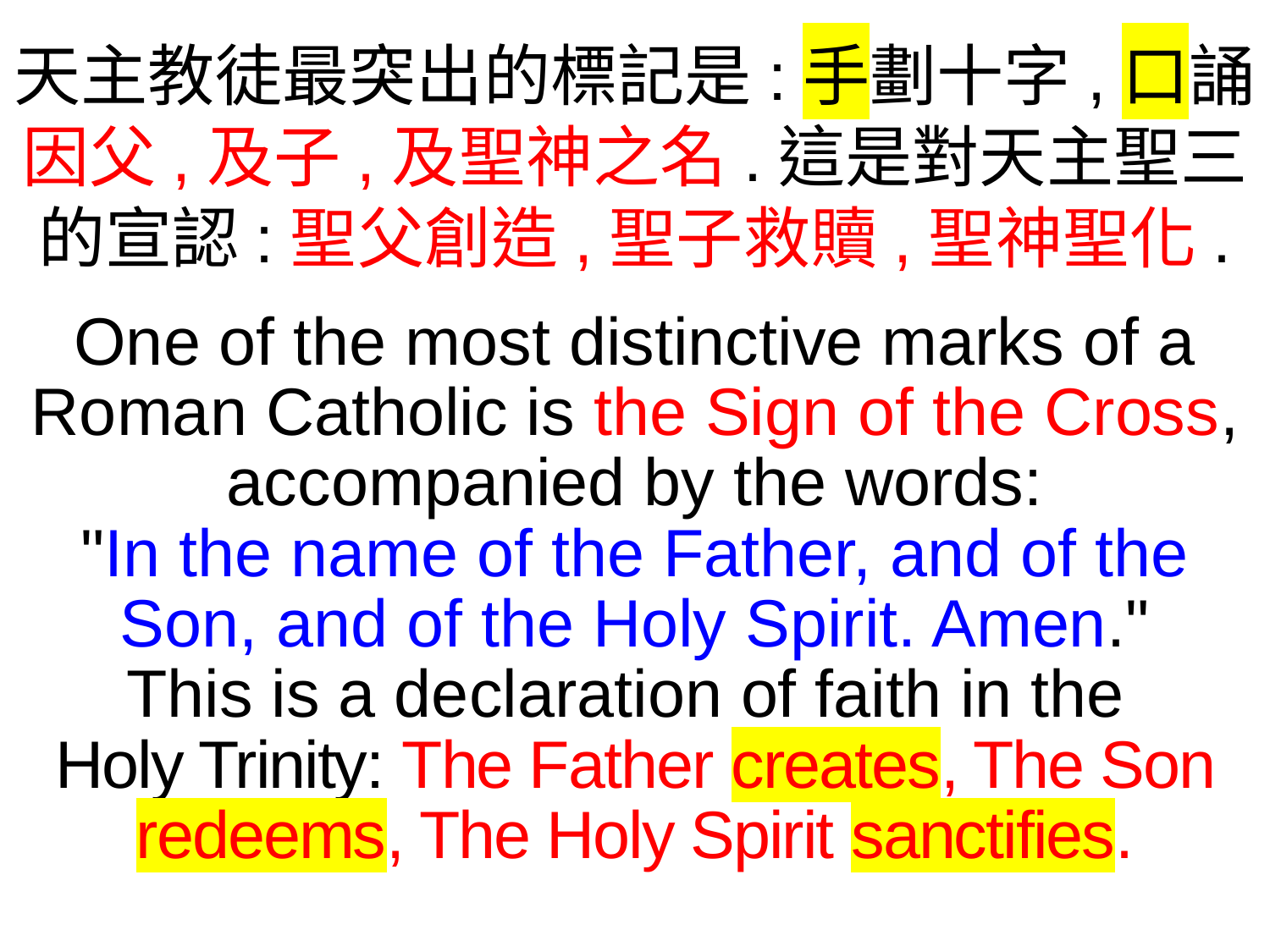

天主教徒最突出的標記是:手劃十字,口誦
因父,及子,及聖神之名.這是對天主聖三
的宣認:聖父創造,聖子救贖,聖神聖化.
One of the most distinctive marks of a Roman Catholic is the Sign of the Cross, accompanied by the words:
"In the name of the Father, and of the Son, and of the Holy Spirit. Amen."
This is a declaration of faith in the
Holy Trinity: The Father creates, The Son redeems, The Holy Spirit sanctifies.